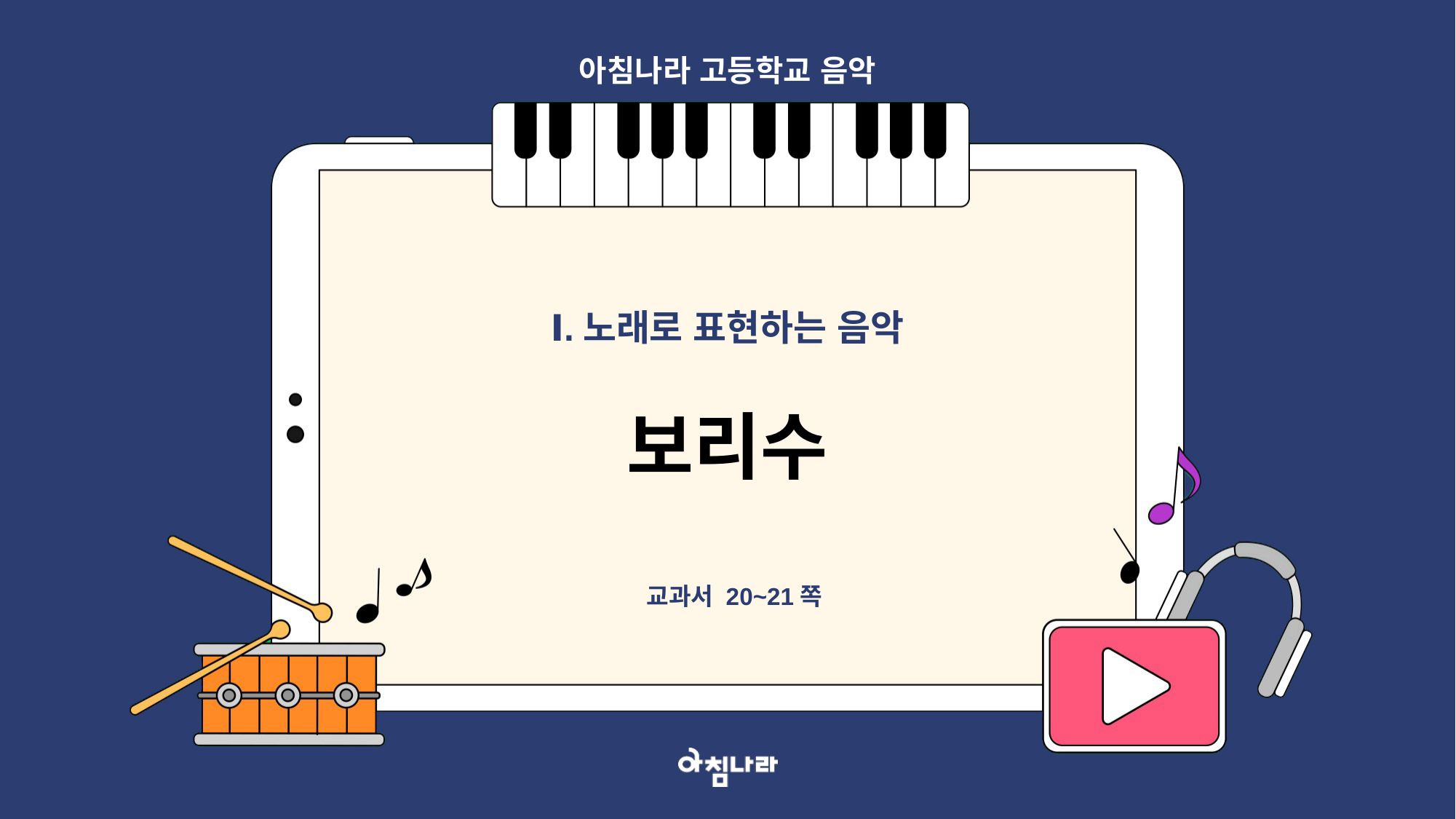

아침나라 고등학교 음악

Ⅰ.노래로 표현하는 음악
보리수
교과서 20~21쪽